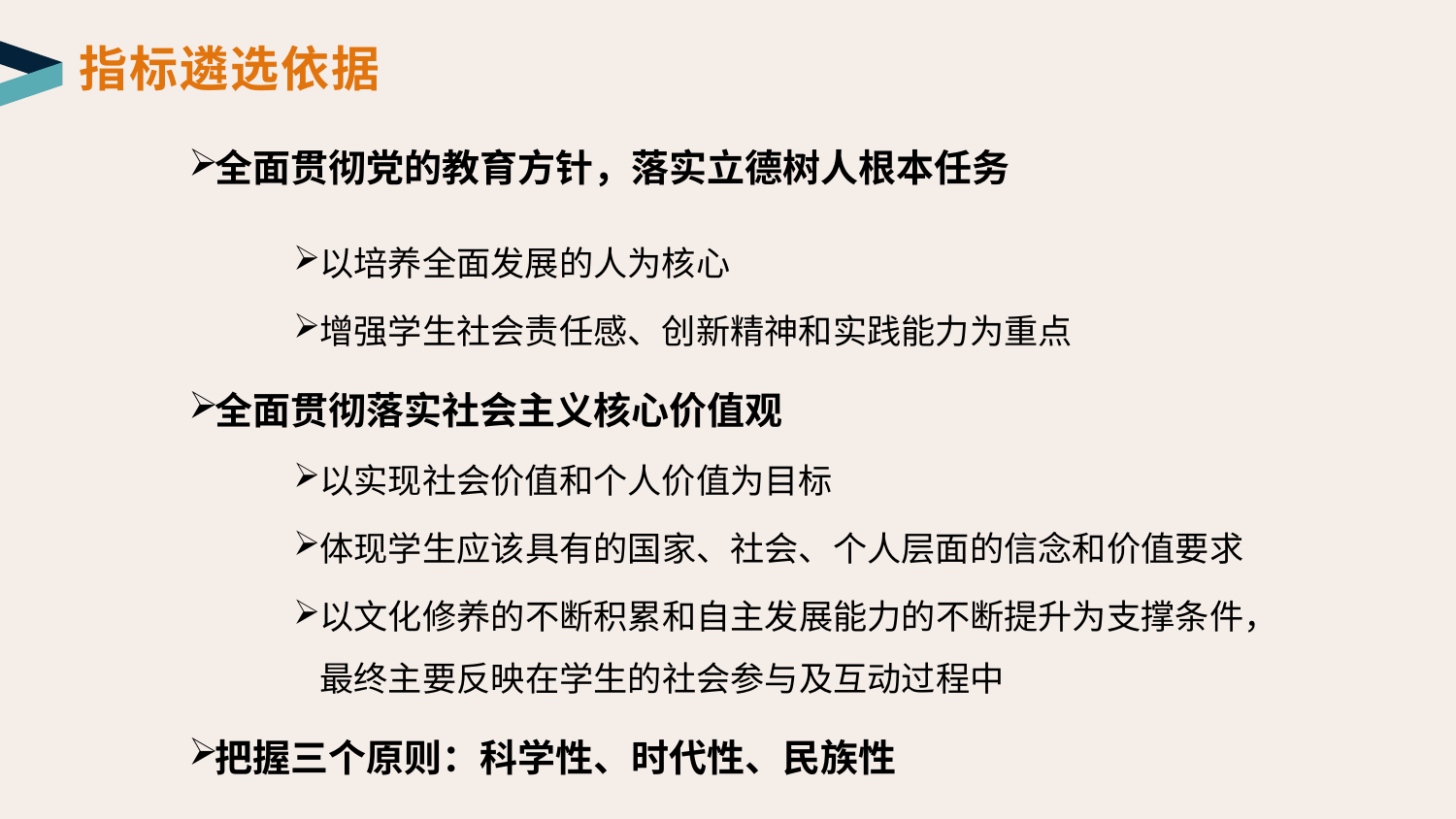

指标遴选依据

全面贯彻党的教育方针，落实立德树人根本任务

以培养全面发展的人为核心
增强学生社会责任感、创新精神和实践能力为重点
全面贯彻落实社会主义核心价值观
以实现社会价值和个人价值为目标
体现学生应该具有的国家、社会、个人层面的信念和价值要求
以文化修养的不断积累和自主发展能力的不断提升为支撑条件，最终主要反映在学生的社会参与及互动过程中
把握三个原则：科学性、时代性、民族性